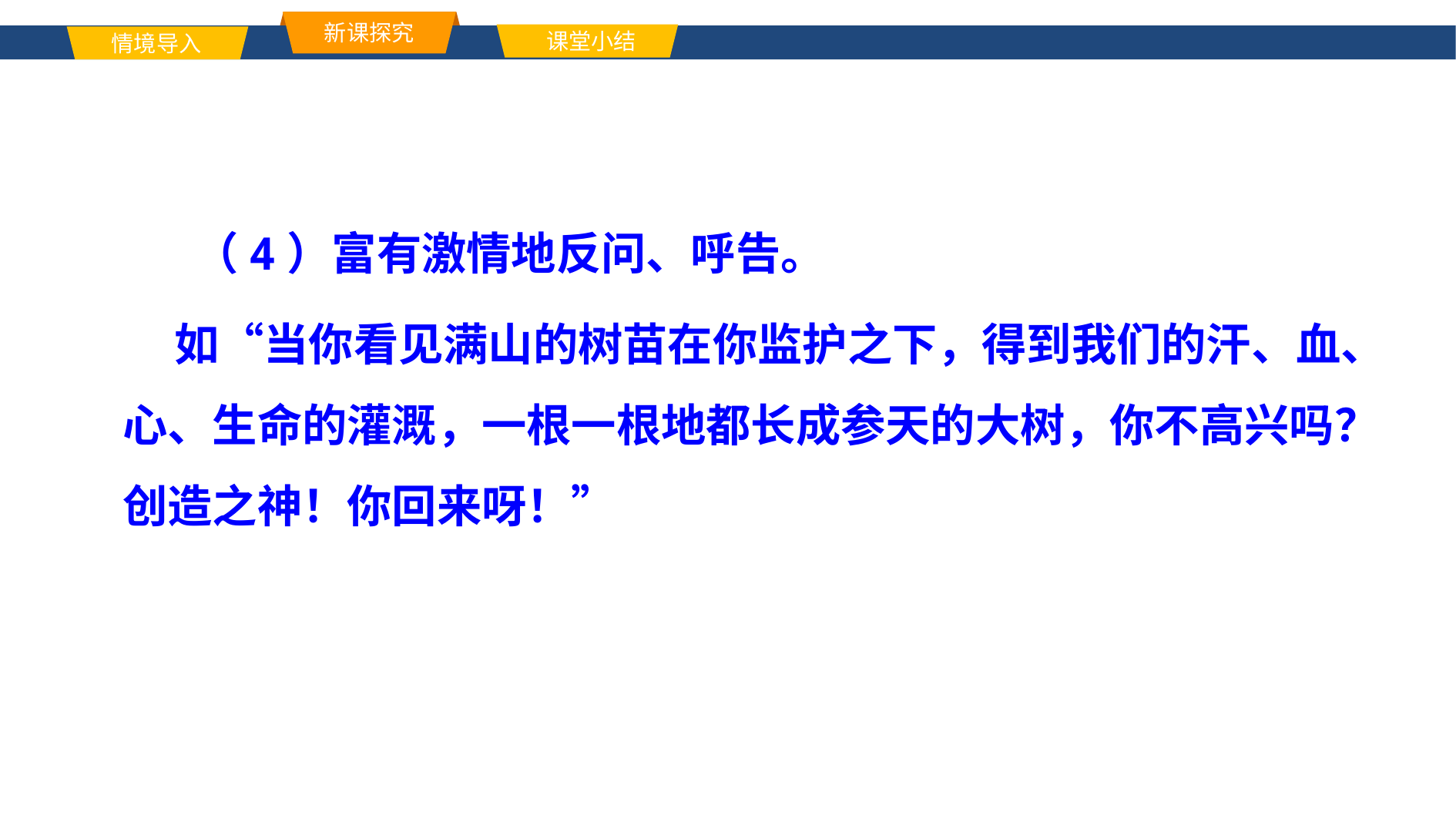

新课探究
课堂小结

情境导入

单击此处添加标题文本内容
     （4）富有激情地反问、呼告。
    如“当你看见满山的树苗在你监护之下，得到我们的汗、血、心、生命的灌溉，一根一根地都长成参天的大树，你不高兴吗？创造之神！你回来呀！”